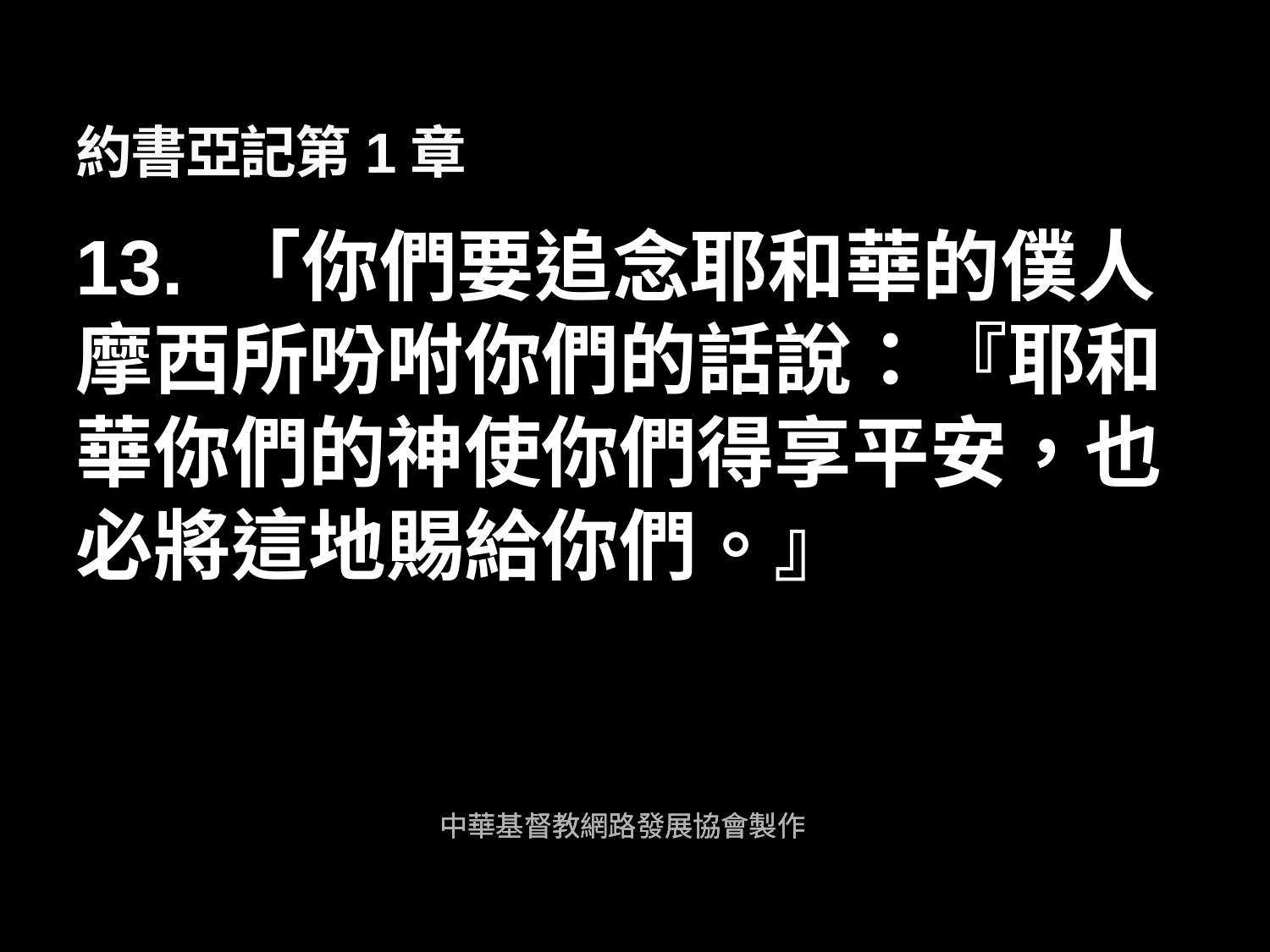

# 約書亞記第1章
13. 「你們要追念耶和華的僕人摩西所吩咐你們的話說：『耶和華你們的神使你們得享平安，也必將這地賜給你們。』